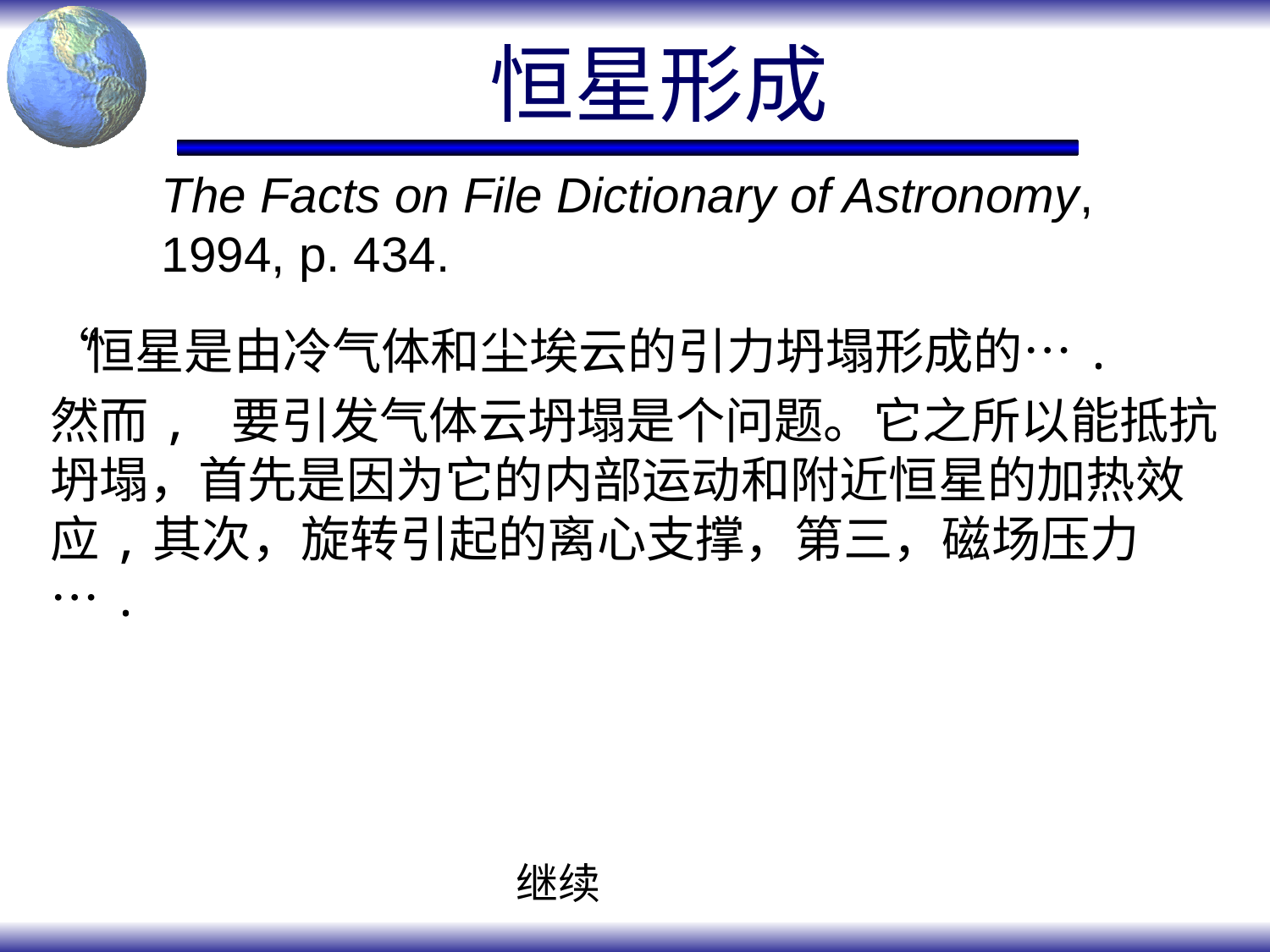

# 恒星形成
The Facts on File Dictionary of Astronomy, 1994, p. 434.
“恒星是由冷气体和尘埃云的引力坍塌形成的….
然而, 要引发气体云坍塌是个问题。它之所以能抵抗坍塌，首先是因为它的内部运动和附近恒星的加热效应,其次，旋转引起的离心支撑，第三，磁场压力….
继续